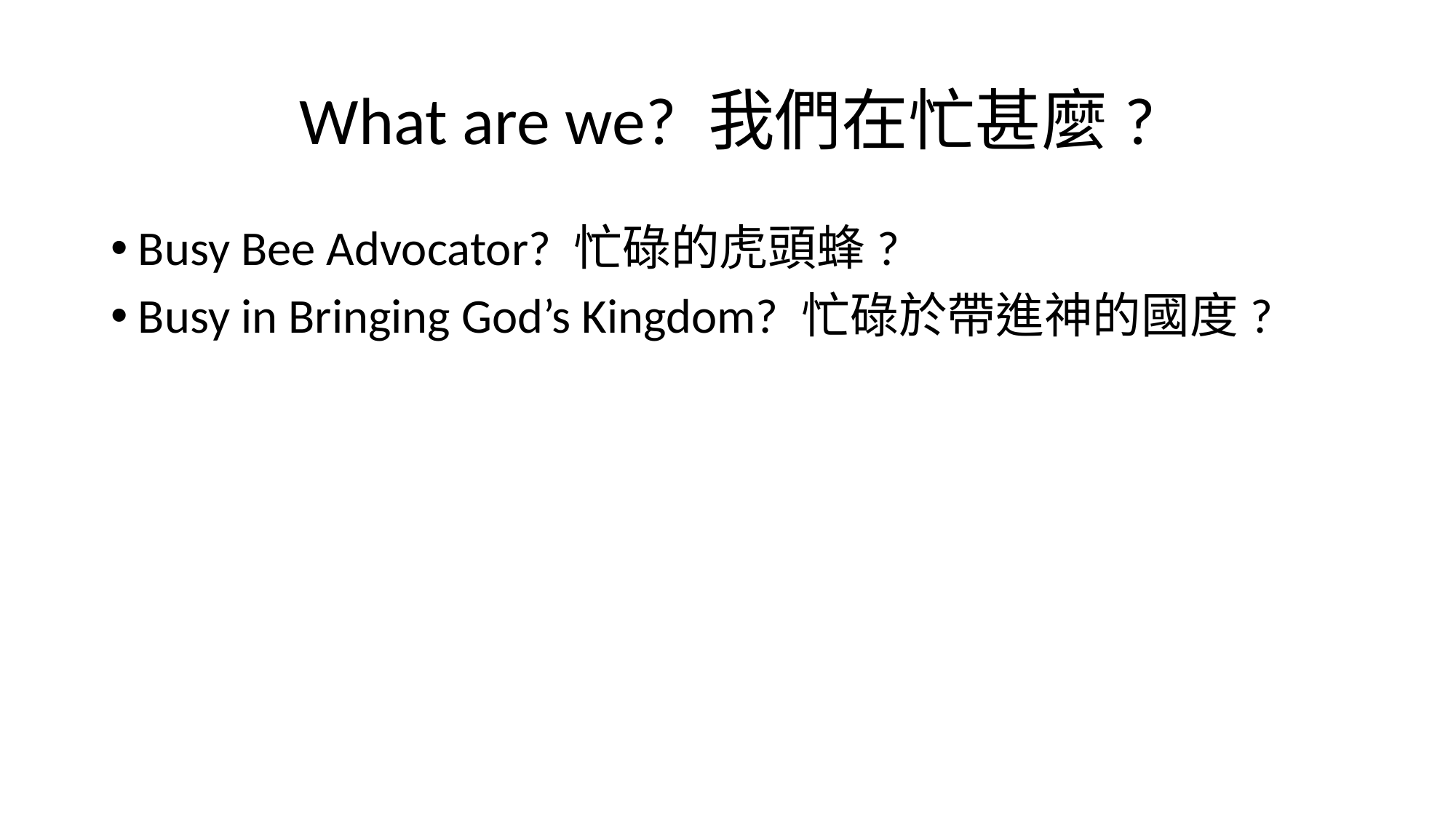

# What are we? 我們在忙甚麼?
Busy Bee Advocator? 忙碌的虎頭蜂?
Busy in Bringing God’s Kingdom? 忙碌於帶進神的國度?